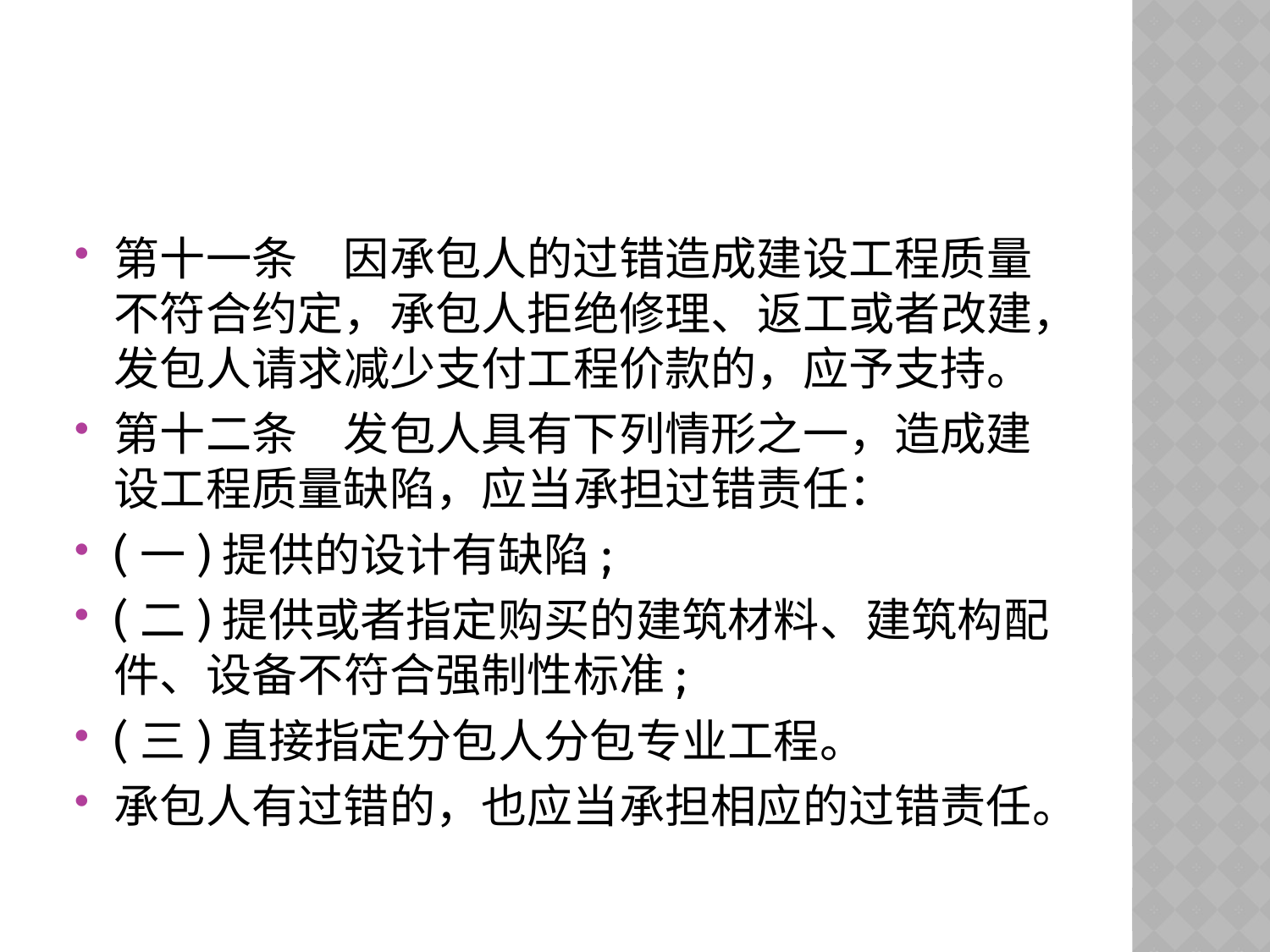

#
第十一条　因承包人的过错造成建设工程质量不符合约定，承包人拒绝修理、返工或者改建，发包人请求减少支付工程价款的，应予支持。
第十二条　发包人具有下列情形之一，造成建设工程质量缺陷，应当承担过错责任：
(一)提供的设计有缺陷;
(二)提供或者指定购买的建筑材料、建筑构配件、设备不符合强制性标准;
(三)直接指定分包人分包专业工程。
承包人有过错的，也应当承担相应的过错责任。